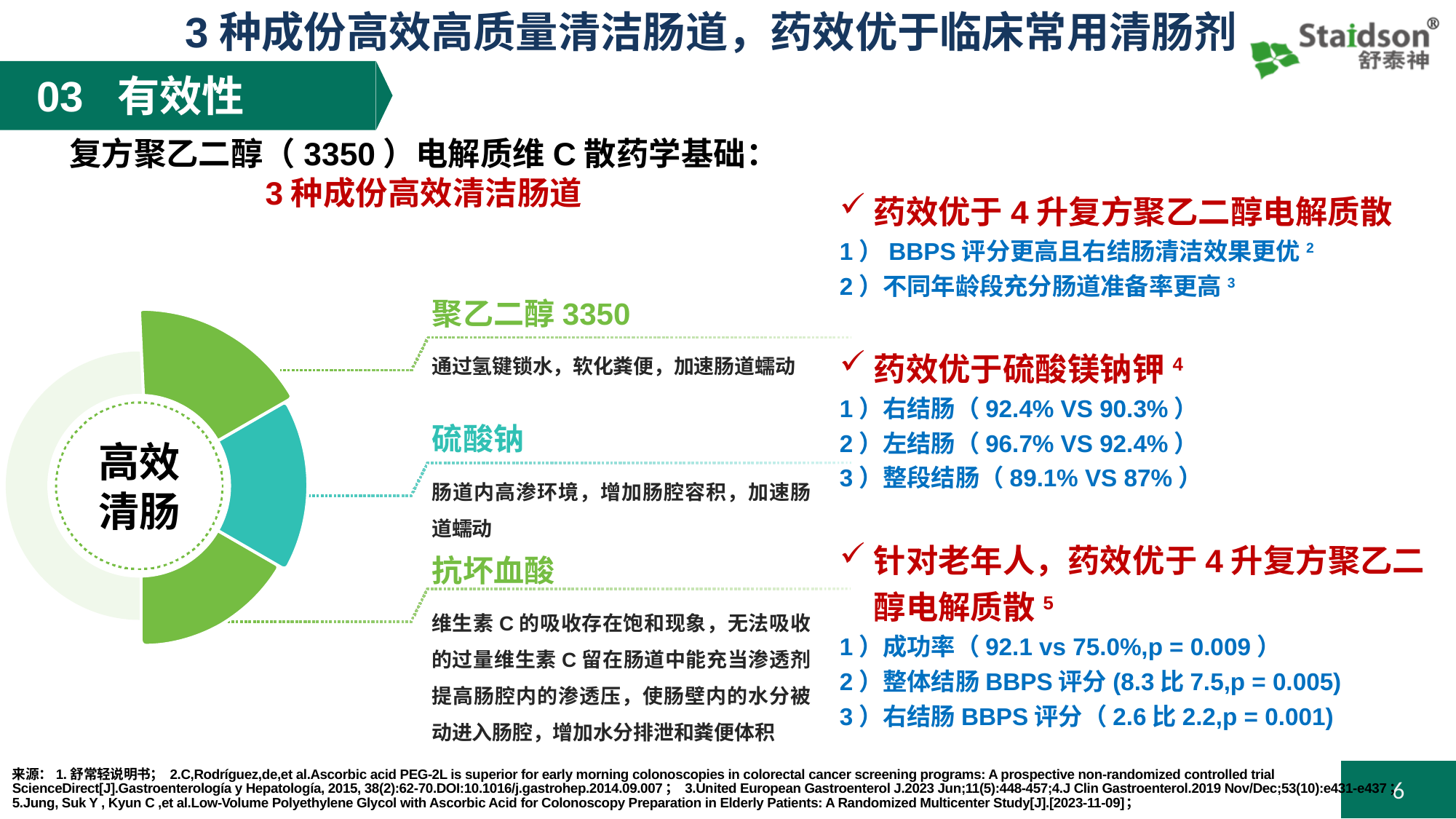

3种成份高效高质量清洁肠道，药效优于临床常用清肠剂
03  有效性
复方聚乙二醇（3350）电解质维C散药学基础：
3种成份高效清洁肠道
药效优于4升复方聚乙二醇电解质散
1）BBPS评分更高且右结肠清洁效果更优2
2）不同年龄段充分肠道准备率更高3

药效优于硫酸镁钠钾4
1）右结肠（92.4% VS 90.3%）
2）左结肠（96.7% VS 92.4%）
3）整段结肠（89.1% VS 87%）

针对老年人，药效优于4升复方聚乙二醇电解质散5
1）成功率（92.1 vs 75.0%,p = 0.009）
2）整体结肠BBPS评分(8.3比7.5,p = 0.005)
3）右结肠BBPS评分（2.6比2.2,p = 0.001)
聚乙二醇3350

通过氢键锁水，软化粪便，加速肠道蠕动

高效
清肠

硫酸钠

肠道内高渗环境，增加肠腔容积，加速肠道蠕动

抗坏血酸

维生素C的吸收存在饱和现象，无法吸收的过量维生素C留在肠道中能充当渗透剂提高肠腔内的渗透压，使肠壁内的水分被动进入肠腔，增加水分排泄和粪便体积
来源：1.舒常轻说明书； 2.C,Rodríguez,de,et al.Ascorbic acid PEG-2L is superior for early morning colonoscopies in colorectal cancer screening programs: A prospective non-randomized controlled trial ScienceDirect[J].Gastroenterología y Hepatología, 2015, 38(2):62-70.DOI:10.1016/j.gastrohep.2014.09.007； 3.United European Gastroenterol J.2023 Jun;11(5):448-457;4.J Clin Gastroenterol.2019 Nov/Dec;53(10):e431-e437；5.Jung, Suk Y , Kyun C ,et al.Low-Volume Polyethylene Glycol with Ascorbic Acid for Colonoscopy Preparation in Elderly Patients: A Randomized Multicenter Study[J].[2023-11-09]；